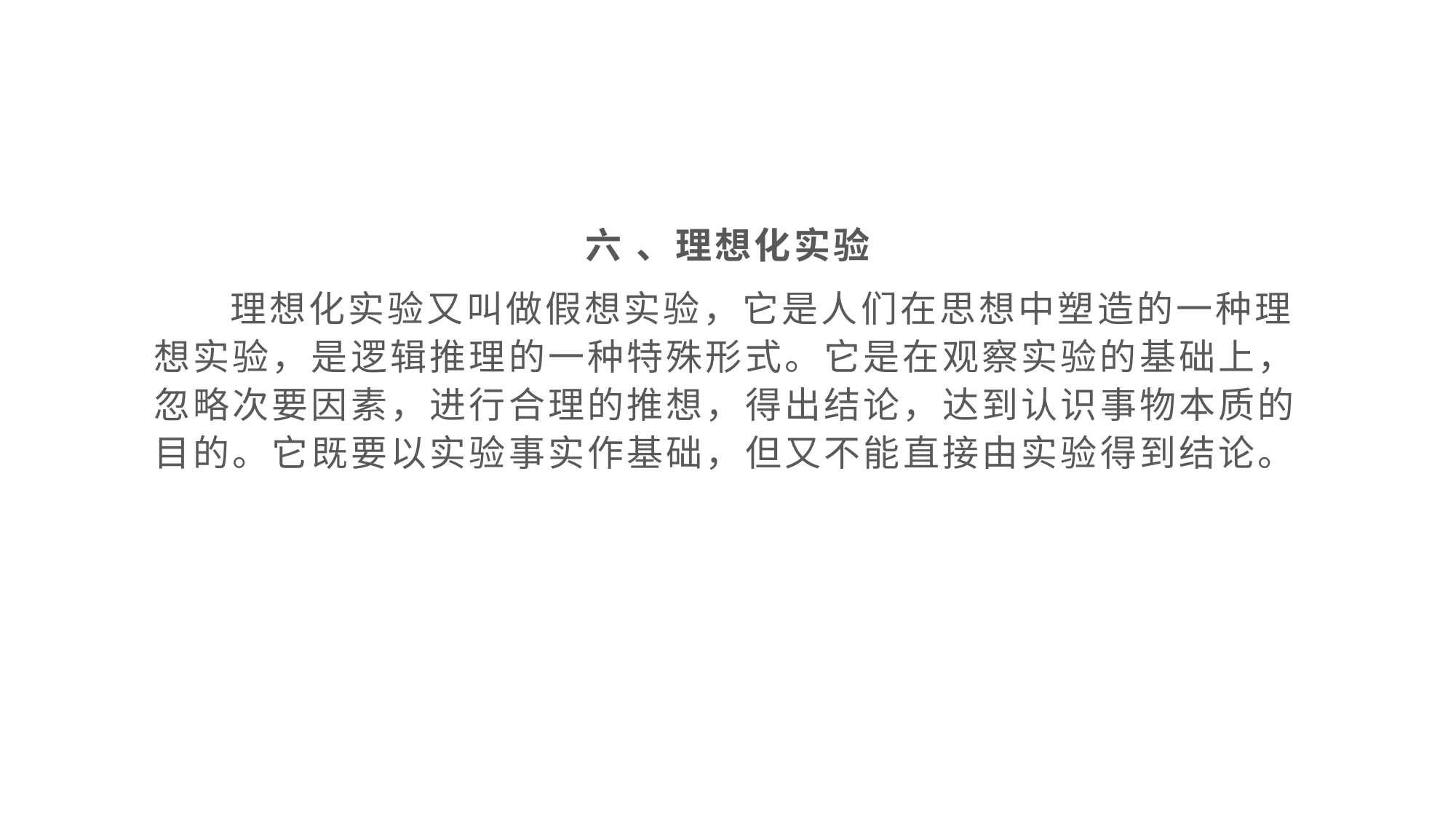

六 、理想化实验
      理想化实验又叫做假想实验，它是人们在思想中塑造的一种理想实验，是逻辑推理的一种特殊形式。它是在观察实验的基础上，忽略次要因素，进行合理的推想，得出结论，达到认识事物本质的目的。它既要以实验事实作基础，但又不能直接由实验得到结论。